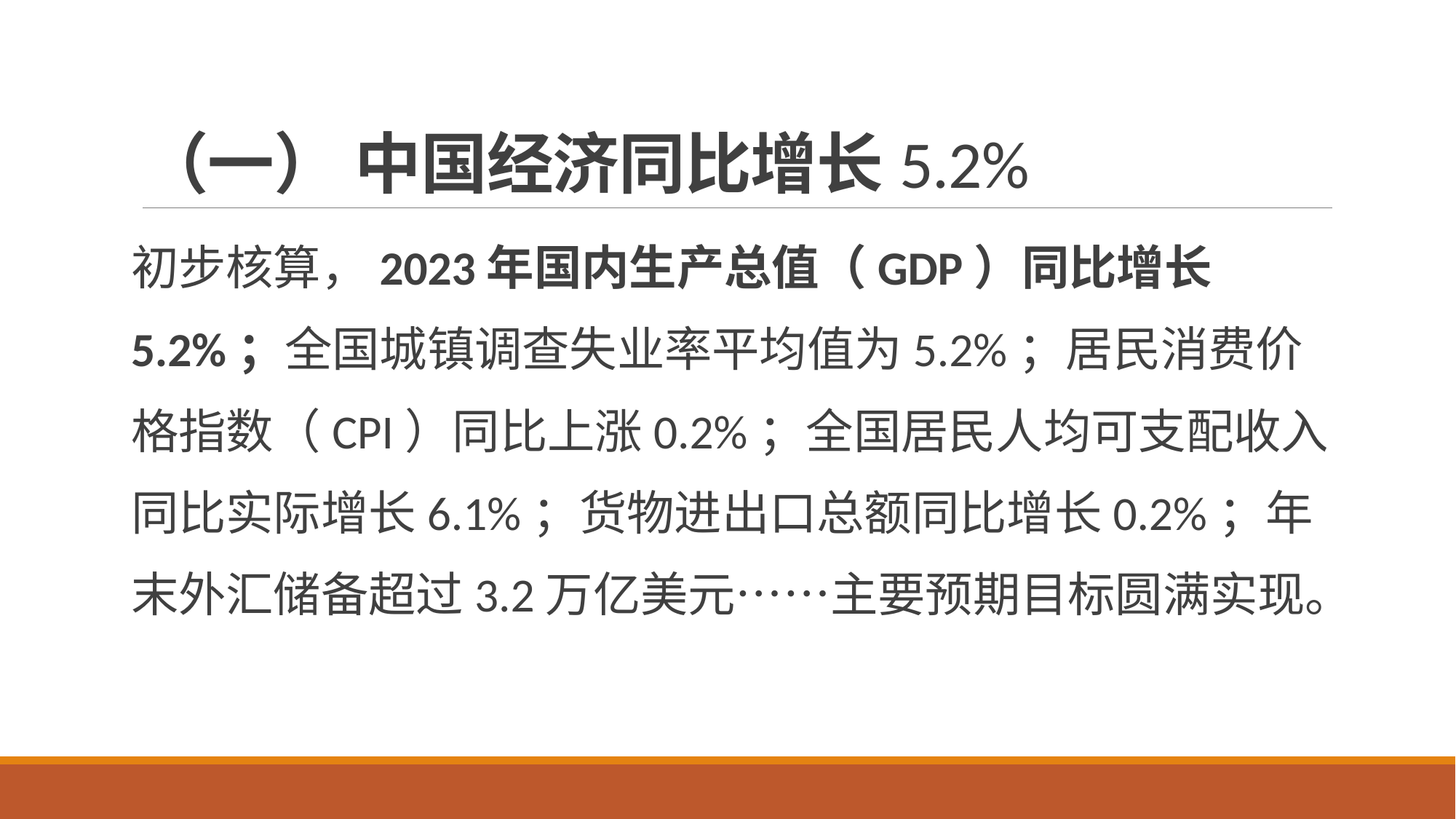

# （一） 中国经济同比增长5.2%
初步核算，2023年国内生产总值（GDP）同比增长5.2%；全国城镇调查失业率平均值为5.2%；居民消费价格指数（CPI）同比上涨0.2%；全国居民人均可支配收入同比实际增长6.1%；货物进出口总额同比增长0.2%；年末外汇储备超过3.2万亿美元……主要预期目标圆满实现。